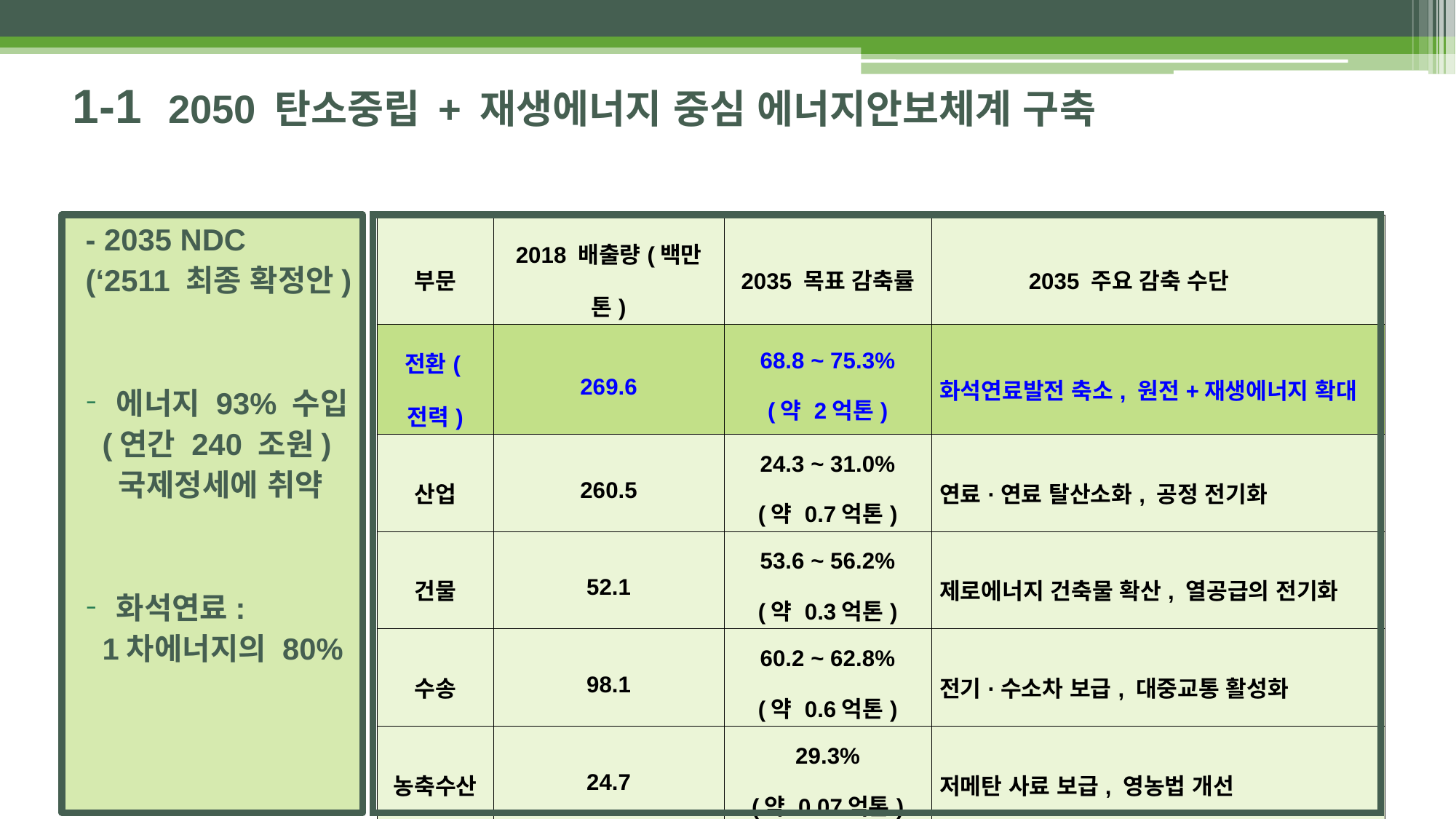

# 1-1  2050 탄소중립 + 재생에너지 중심 에너지안보체계 구축
- 2035 NDC
(‘2511 최종 확정안)

에너지 93% 수입
  (연간 240 조원)
   국제정세에 취약

화석연료:
  1차에너지의 80%

| 부문 | 2018 배출량(백만톤) | 2035 목표 감축률 | 2035 주요 감축 수단 |
| --- | --- | --- | --- |
| 전환(전력) | 269.6 | 68.8 ~ 75.3% (약 2억톤) | 화석연료발전 축소, 원전+재생에너지 확대 |
| 산업 | 260.5 | 24.3 ~ 31.0% (약 0.7억톤) | 연료·연료 탈산소화, 공정 전기화 |
| 건물 | 52.1 | 53.6 ~ 56.2% (약 0.3억톤) | 제로에너지 건축물 확산, 열공급의 전기화 |
| 수송 | 98.1 | 60.2 ~ 62.8% (약 0.6억톤) | 전기·수소차 보급, 대중교통 활성화 |
| 농축수산 | 24.7 | 29.3% (약 0.07억톤) | 저메탄 사료 보급, 영농법 개선 |
| 국가전체 | 742.3 | 53.0 ~ 61.0% (약 4.4억톤) | 2035 국가 온실가스 순배출량 감축 목표 |